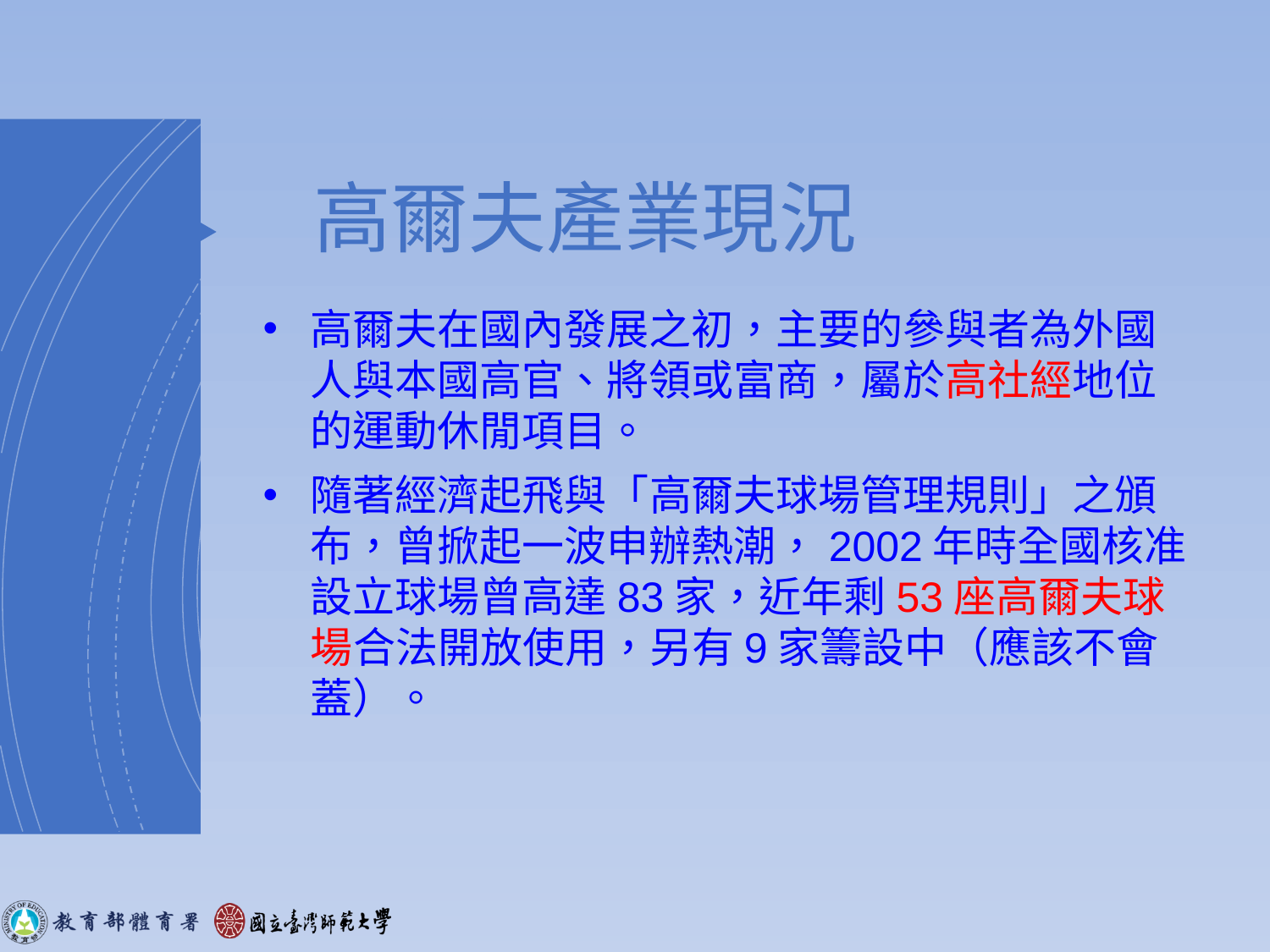

# 高爾夫產業現況

高爾夫在國內發展之初，主要的參與者為外國人與本國高官、將領或富商，屬於高社經地位的運動休閒項目。
隨著經濟起飛與「高爾夫球場管理規則」之頒布，曾掀起一波申辦熱潮，2002年時全國核准設立球場曾高達83家，近年剩53座高爾夫球場合法開放使用，另有9家籌設中（應該不會蓋）。